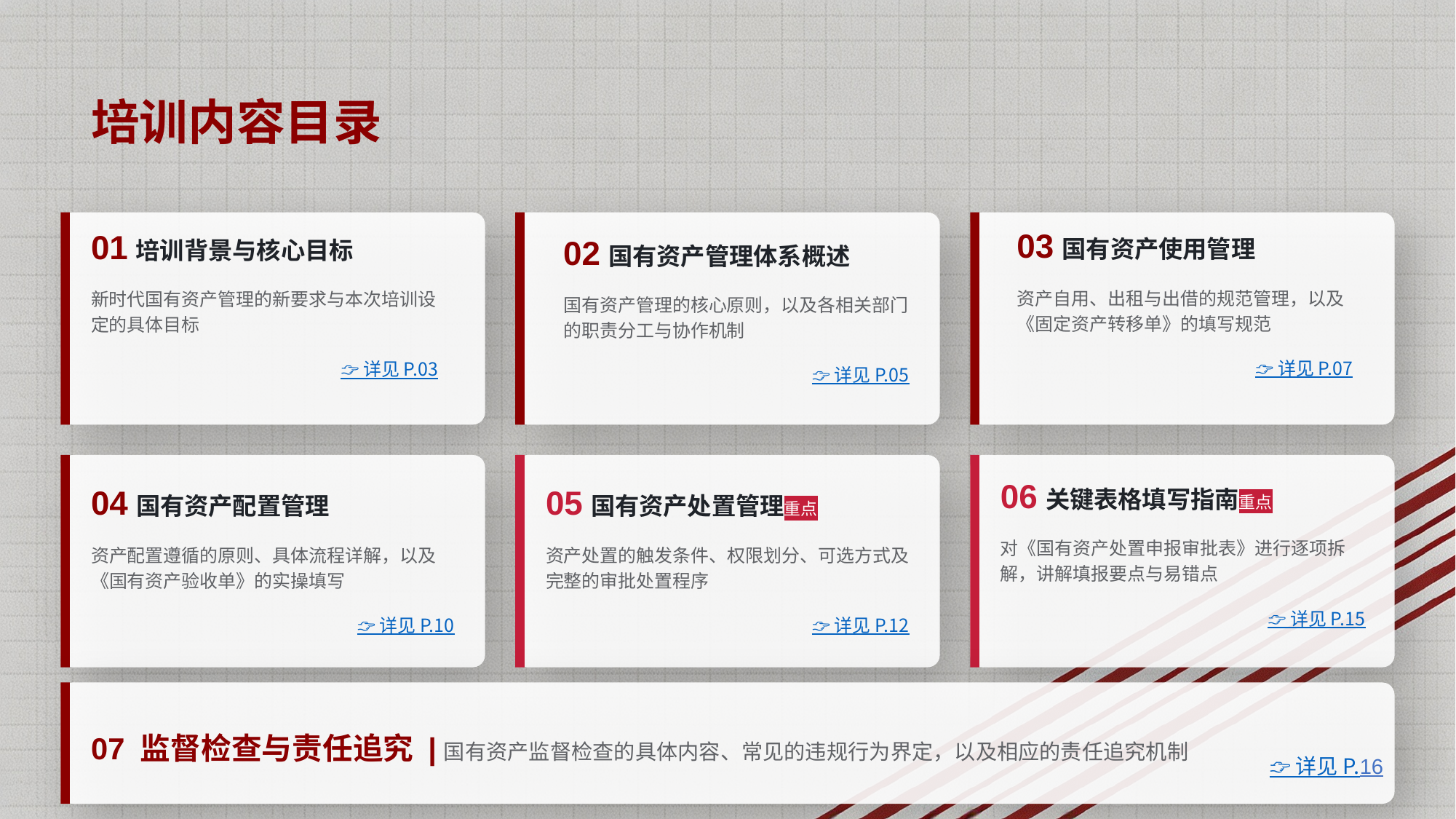

培训内容目录

02国有资产管理体系概述
国有资产管理的核心原则，以及各相关部门的职责分工与协作机制
👉 详见 P.05
03国有资产使用管理
资产自用、出租与出借的规范管理，以及《固定资产转移单》的填写规范
👉 详见 P.07
01培训背景与核心目标
新时代国有资产管理的新要求与本次培训设定的具体目标
👉 详见 P.03

04国有资产配置管理
资产配置遵循的原则、具体流程详解，以及《国有资产验收单》的实操填写
👉 详见 P.10
05国有资产处置管理重点
资产处置的触发条件、权限划分、可选方式及完整的审批处置程序
👉 详见 P.12
06关键表格填写指南重点
对《国有资产处置申报审批表》进行逐项拆解，讲解填报要点与易错点
👉 详见 P.15

👉 详见 P.16

07 监督检查与责任追究 |国有资产监督检查的具体内容、常见的违规行为界定，以及相应的责任追究机制